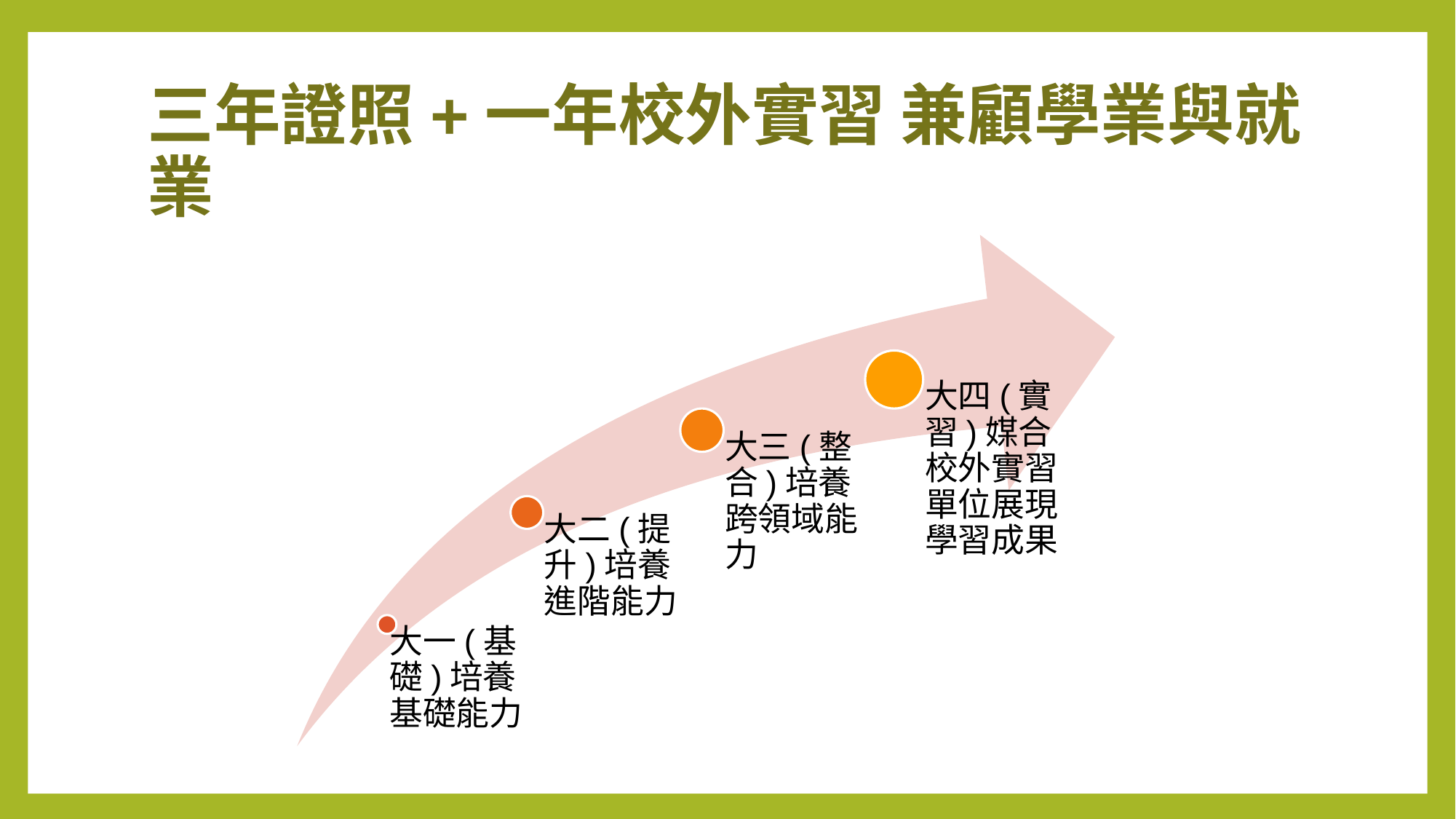

# 三年證照+一年校外實習 兼顧學業與就業
大一(基礎)培養基礎能力
大二(提升)培養進階能力
大三(整合)培養跨領域能力
大四(實習)媒合校外實習單位展現學習成果